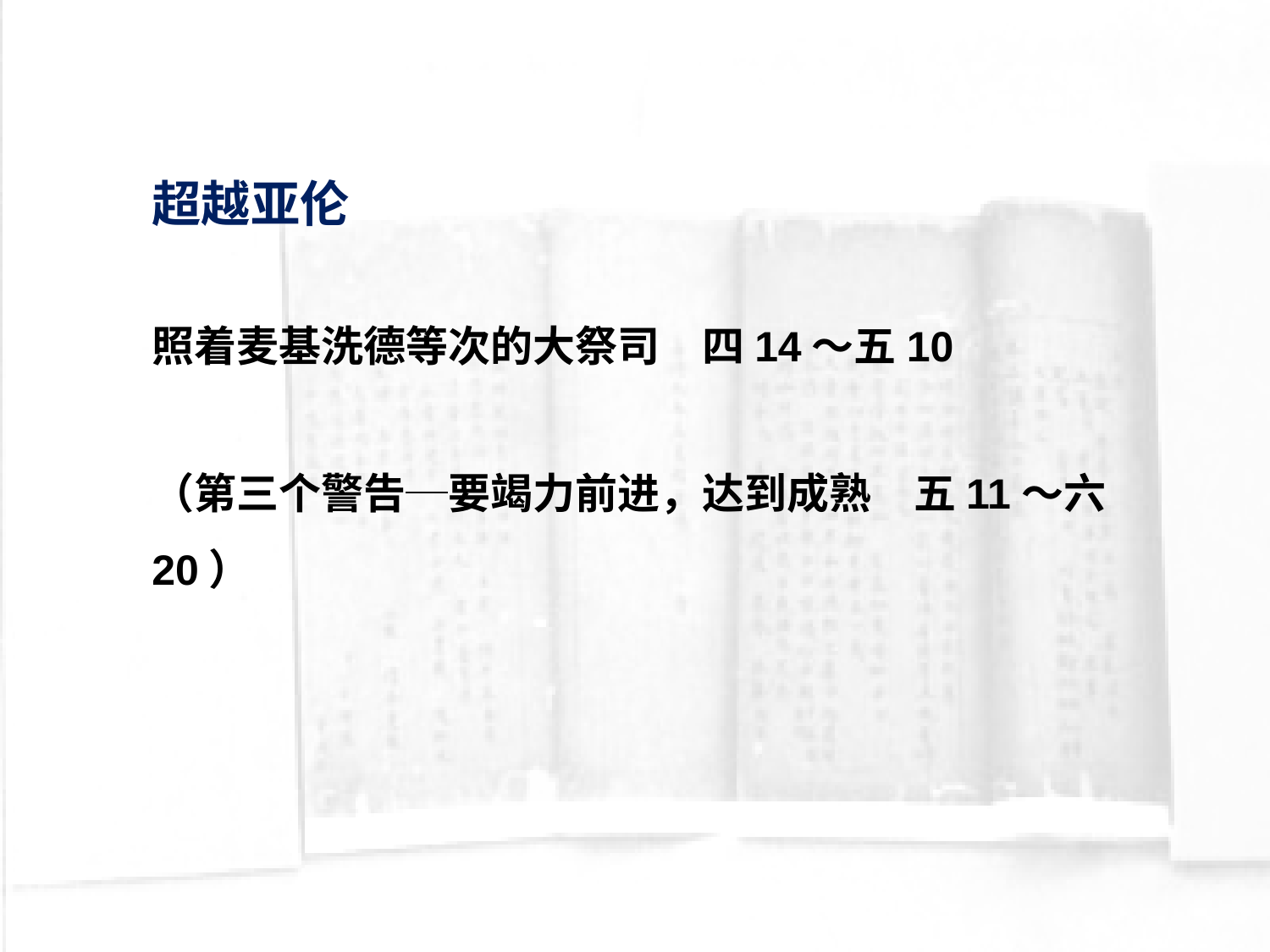

超越亚伦
照着麦基洗德等次的大祭司　四14～五10
（第三个警告─要竭力前进，达到成熟　五11～六20）